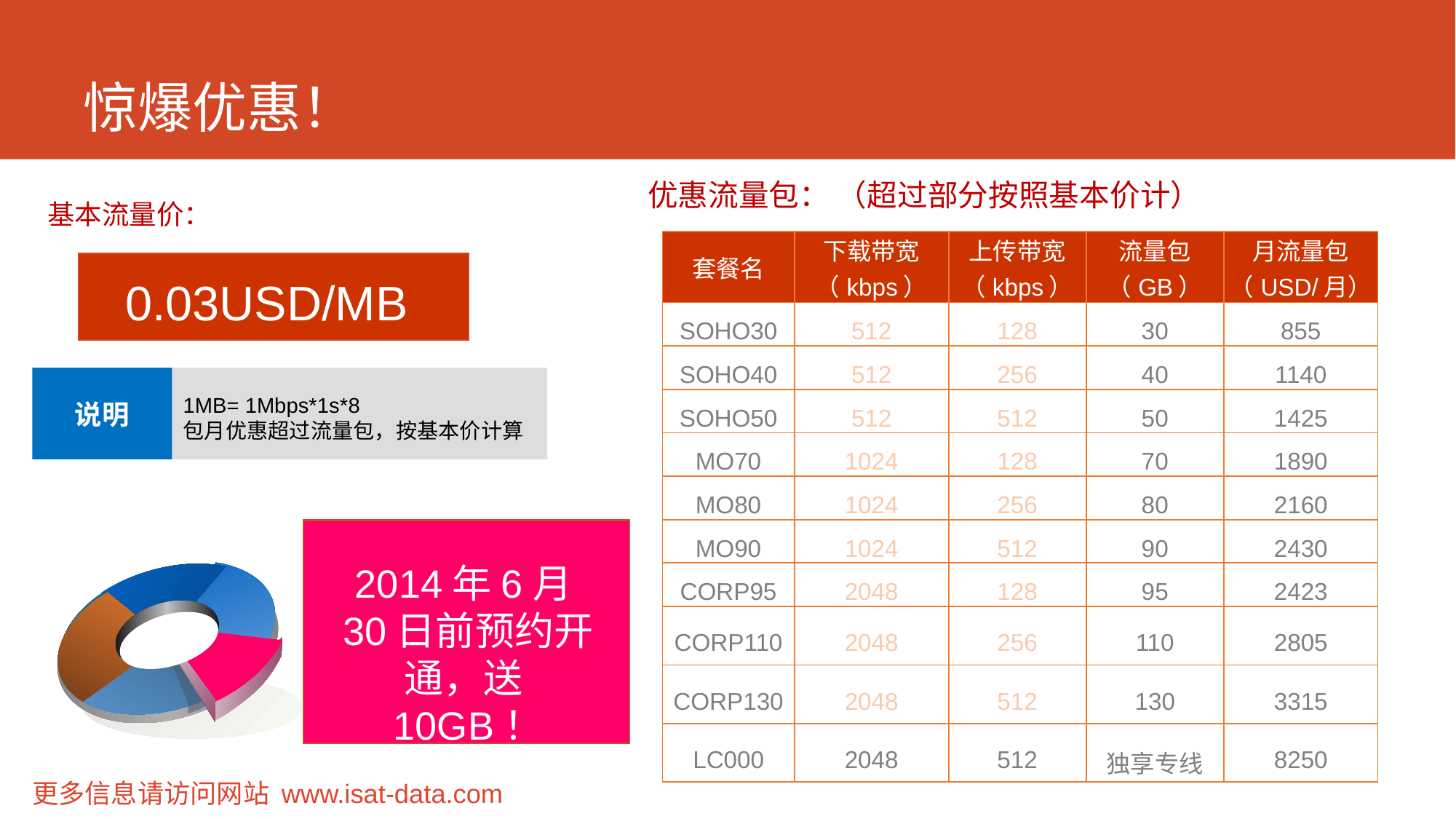

# 惊爆优惠！
优惠流量包： （超过部分按照基本价计）
基本流量价：
| 套餐名 | 下载带宽 （kbps） | 上传带宽 （kbps） | 流量包 （GB） | 月流量包 （USD/月） |
| --- | --- | --- | --- | --- |
| SOHO30 | 512 | 128 | 30 | 855 |
| SOHO40 | 512 | 256 | 40 | 1140 |
| SOHO50 | 512 | 512 | 50 | 1425 |
| MO70 | 1024 | 128 | 70 | 1890 |
| MO80 | 1024 | 256 | 80 | 2160 |
| MO90 | 1024 | 512 | 90 | 2430 |
| CORP95 | 2048 | 128 | 95 | 2423 |
| CORP110 | 2048 | 256 | 110 | 2805 |
| CORP130 | 2048 | 512 | 130 | 3315 |
| LC000 | 2048 | 512 | 独享专线 | 8250 |

0.03USD/MB

1MB= 1Mbps*1s*8
包月优惠超过流量包，按基本价计算
说明

2014年6月30日前预约开通，送10GB！

更多信息请访问网站 www.isat-data.com